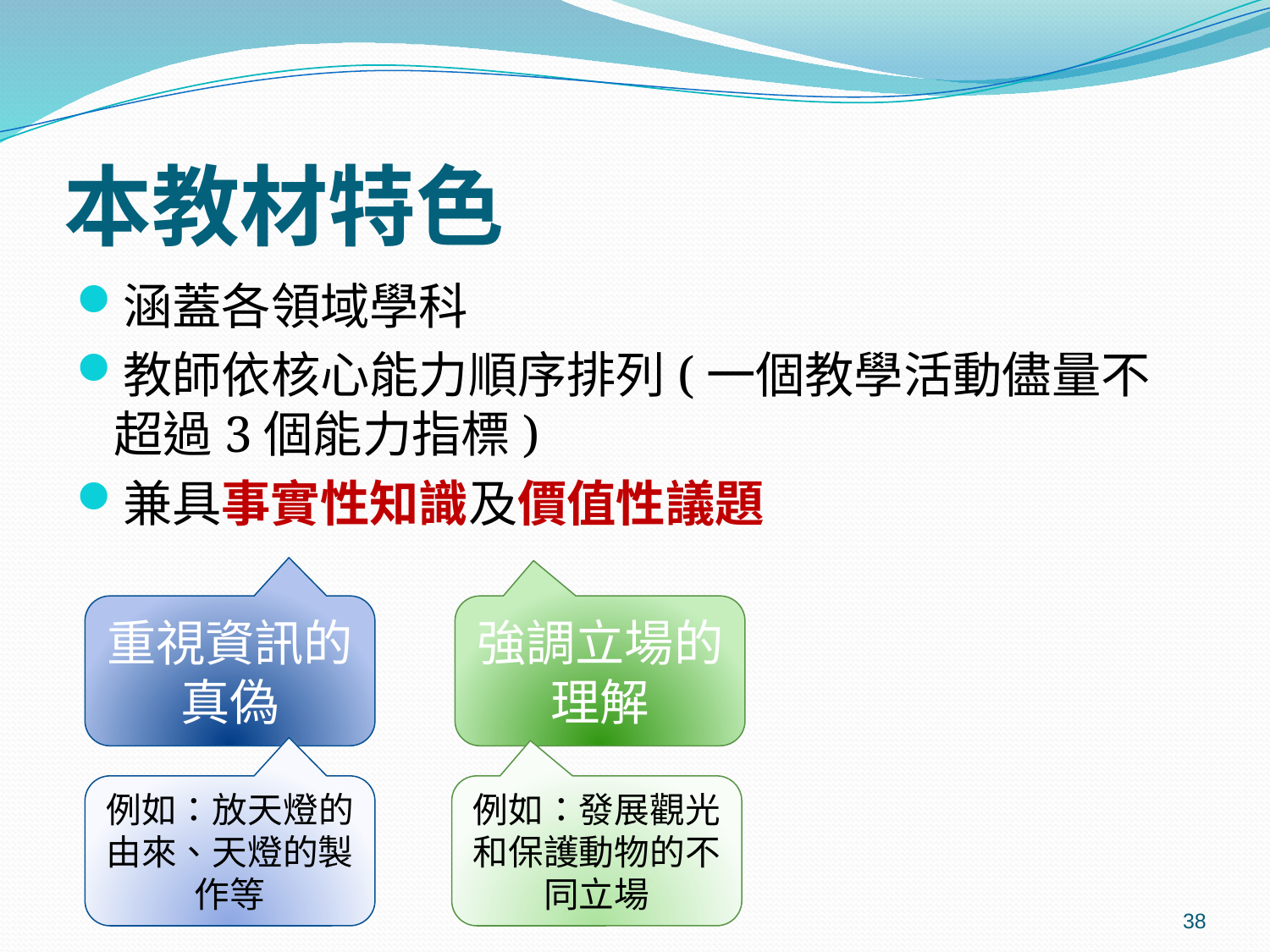

# 本教材特色
涵蓋各領域學科
教師依核心能力順序排列(一個教學活動儘量不超過3個能力指標)
兼具事實性知識及價值性議題

重視資訊的真偽
強調立場的理解
例如：放天燈的由來、天燈的製作等
例如：發展觀光和保護動物的不同立場
38